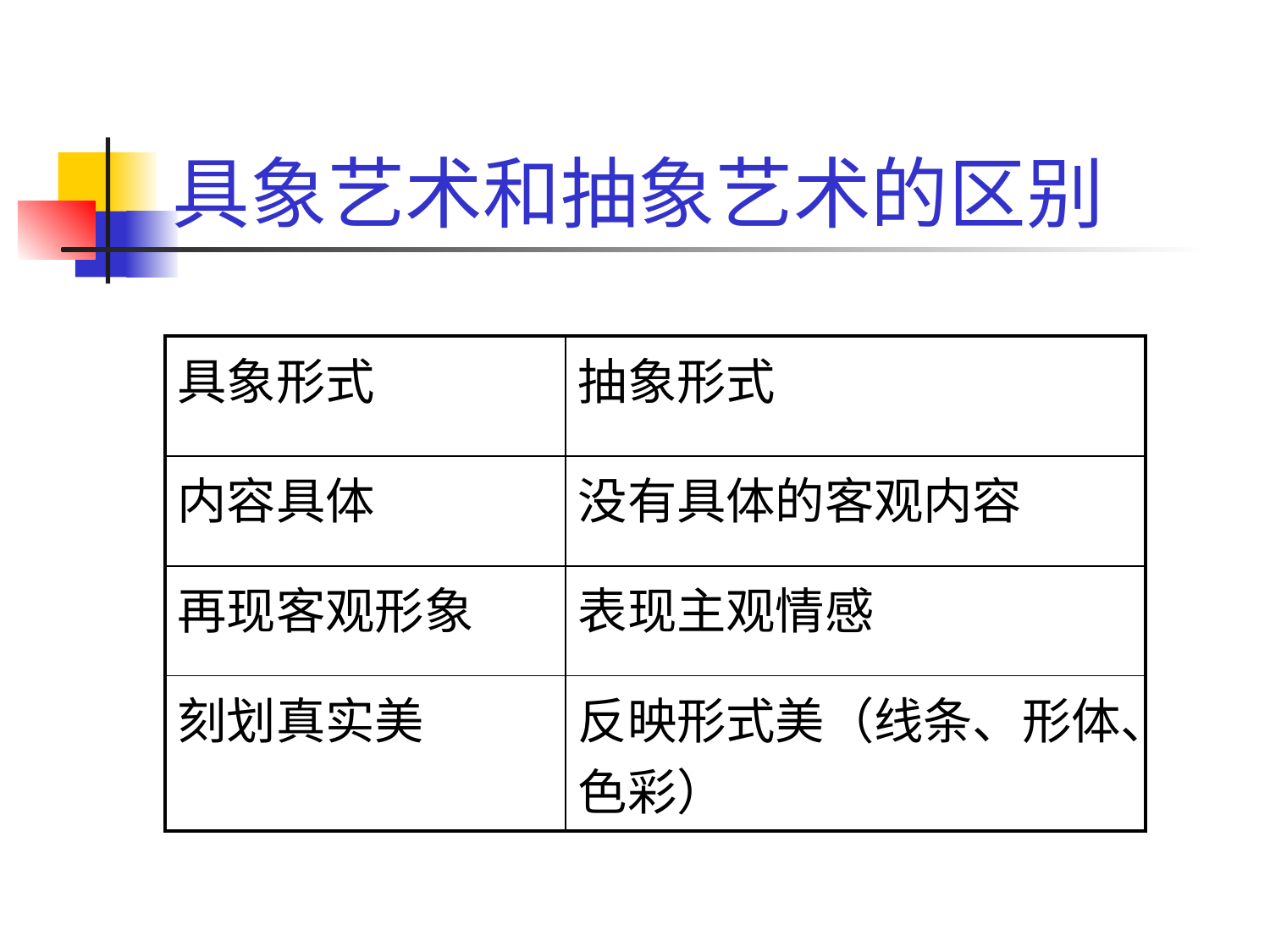

# 具象艺术和抽象艺术的区别

| 具象形式 | 抽象形式 |
| --- | --- |
| 内容具体 | 没有具体的客观内容 |
| 再现客观形象 | 表现主观情感 |
| 刻划真实美 | 反映形式美（线条、形体、色彩） |